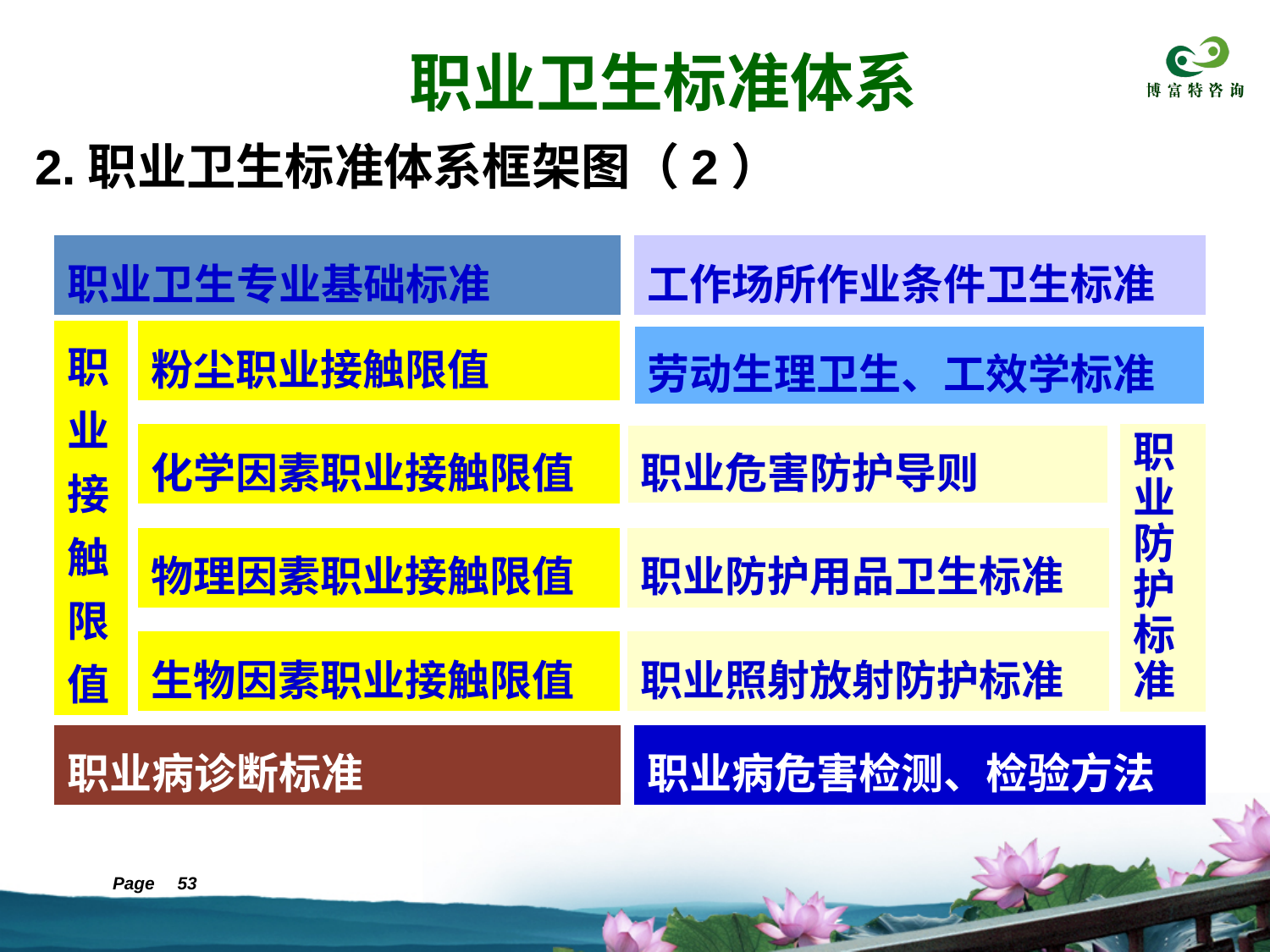

职业卫生标准体系
2.职业卫生标准体系框架图（2）
职业卫生专业基础标准
工作场所作业条件卫生标准
职业接触限值
粉尘职业接触限值
劳动生理卫生、工效学标准
化学因素职业接触限值
职业危害防护导则
职业防护标准
物理因素职业接触限值
职业防护用品卫生标准
生物因素职业接触限值
职业照射放射防护标准
职业病诊断标准
职业病危害检测、检验方法